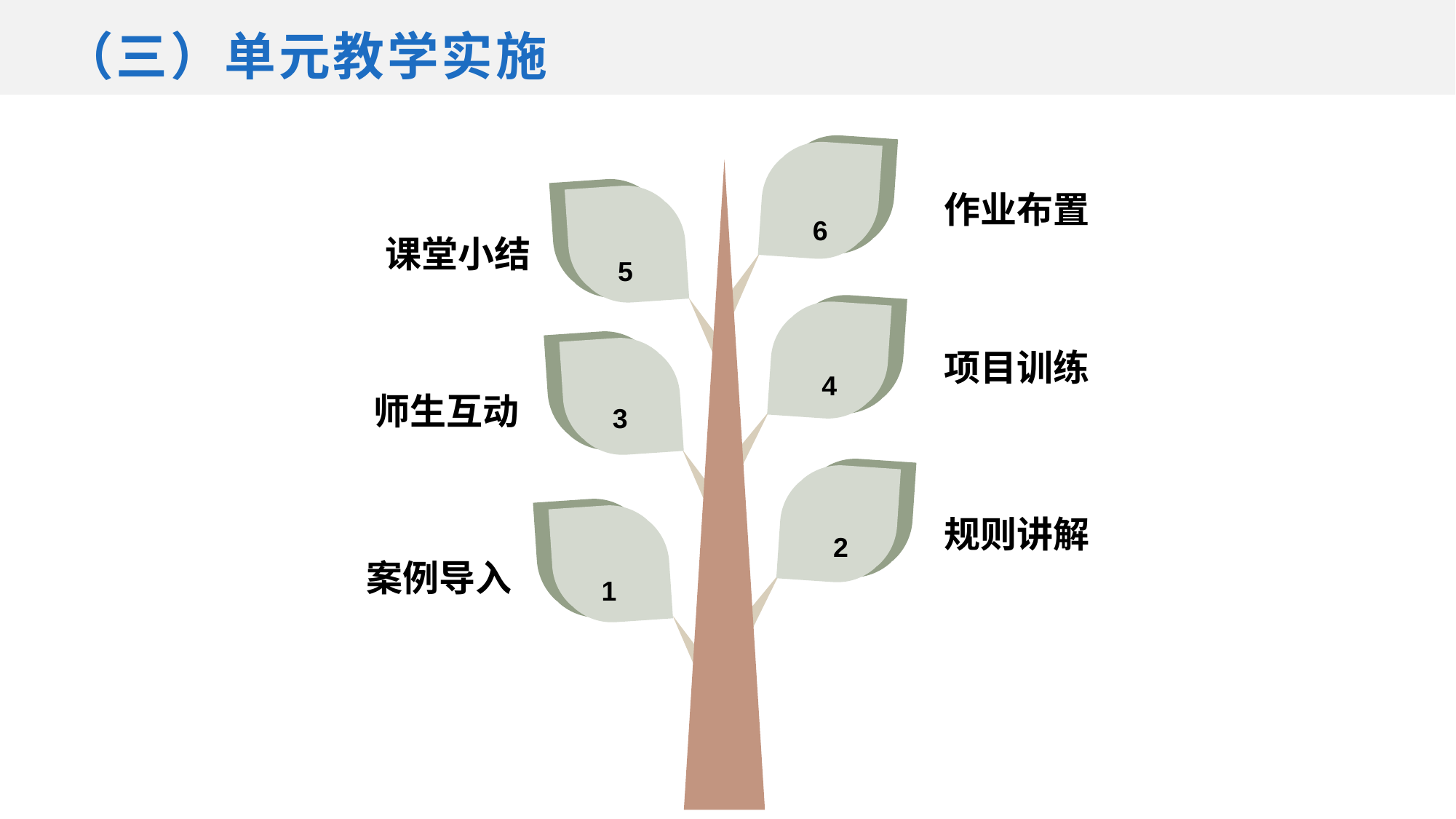

（三）单元教学实施

6

作业布置

5

课堂小结

4

项目训练

3

师生互动

2

规则讲解

1

案例导入